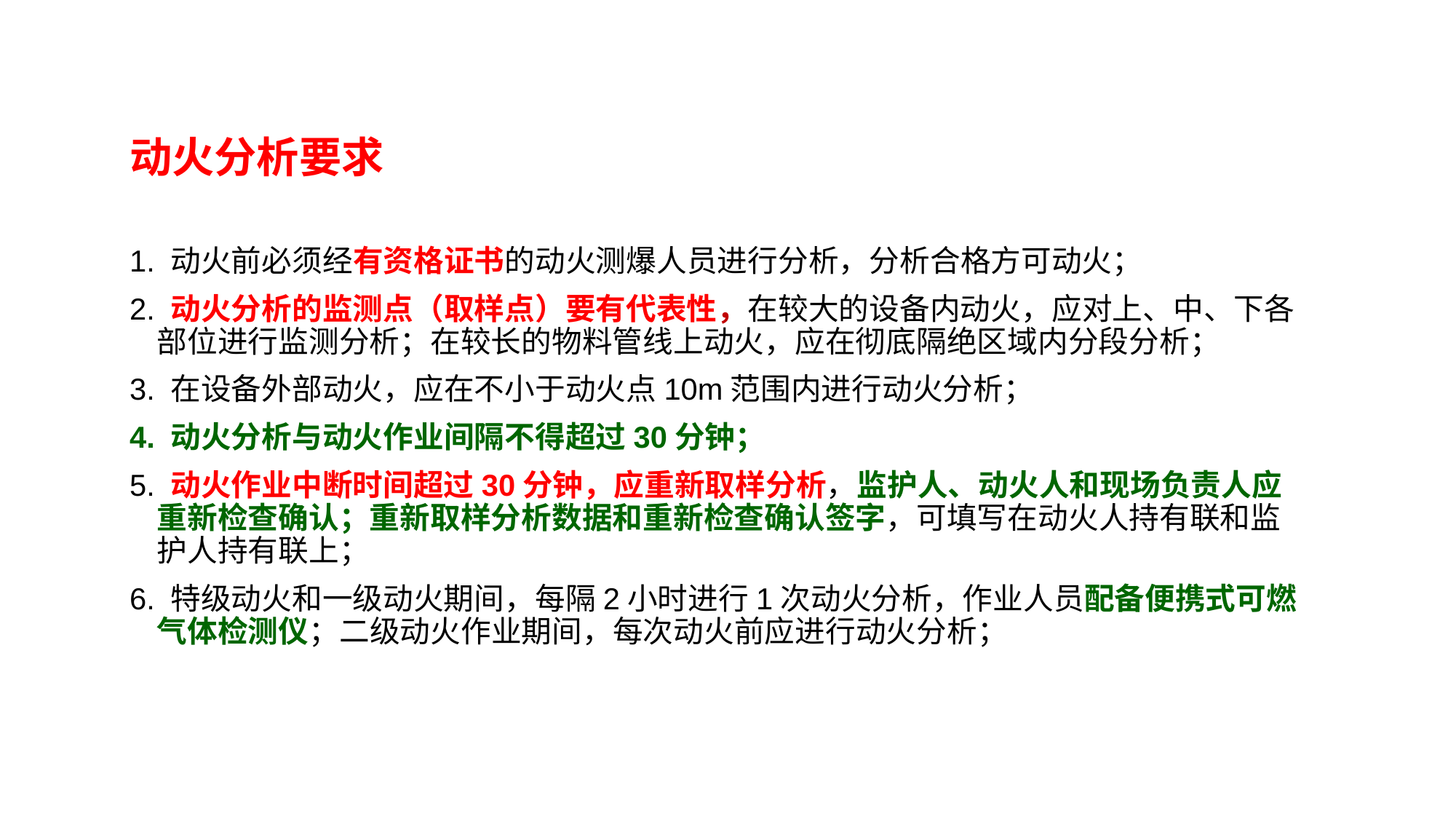

#
动火分析要求

1. 动火前必须经有资格证书的动火测爆人员进行分析，分析合格方可动火；
2. 动火分析的监测点（取样点）要有代表性，在较大的设备内动火，应对上、中、下各部位进行监测分析；在较长的物料管线上动火，应在彻底隔绝区域内分段分析；
3. 在设备外部动火，应在不小于动火点10m范围内进行动火分析；
4. 动火分析与动火作业间隔不得超过30分钟；
5. 动火作业中断时间超过30分钟，应重新取样分析，监护人、动火人和现场负责人应重新检查确认；重新取样分析数据和重新检查确认签字，可填写在动火人持有联和监护人持有联上；
6. 特级动火和一级动火期间，每隔2小时进行1次动火分析，作业人员配备便携式可燃气体检测仪；二级动火作业期间，每次动火前应进行动火分析；